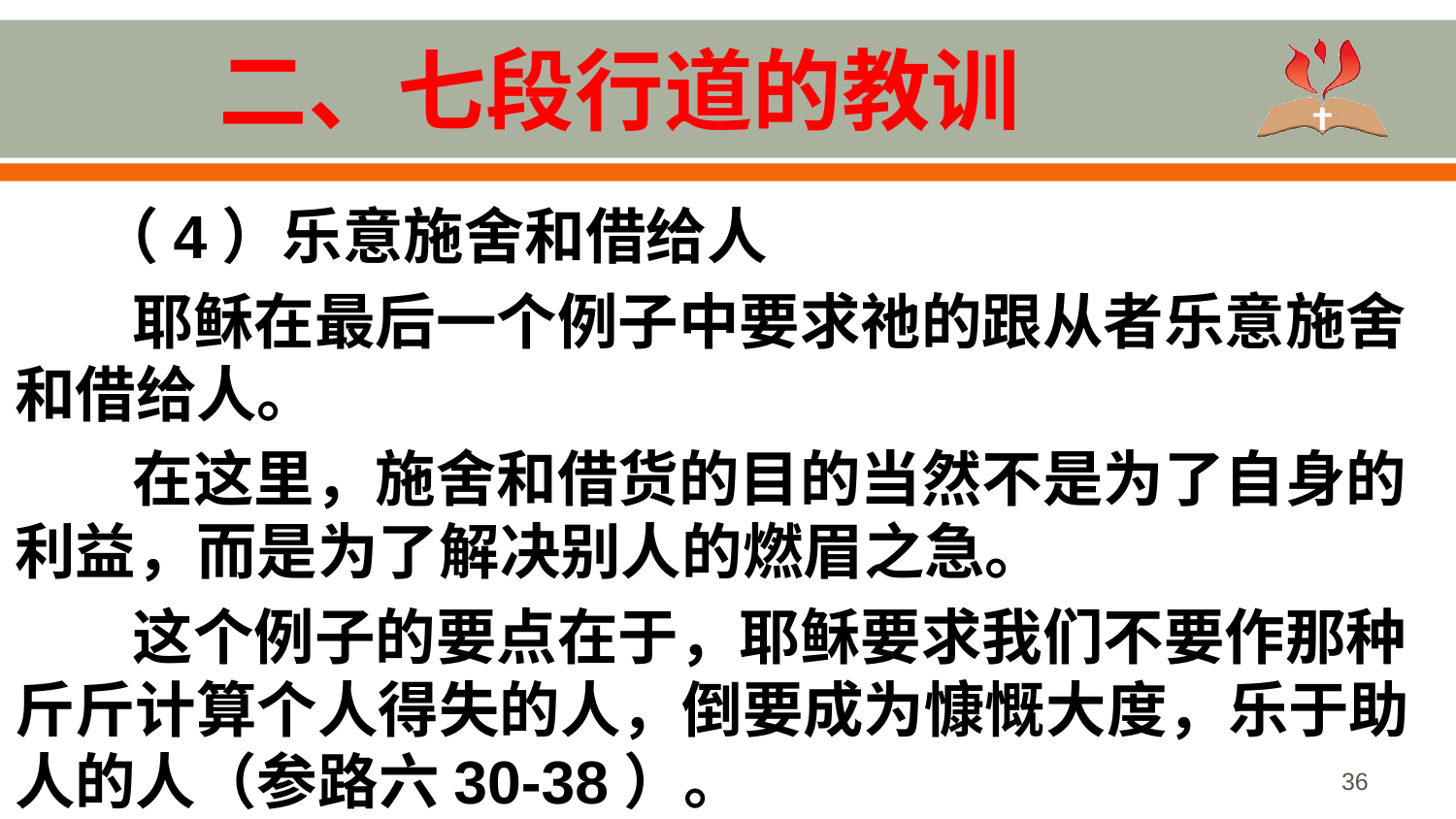

# 二、七段行道的教训
     （4）乐意施舍和借给人
耶稣在最后一个例子中要求祂的跟从者乐意施舍和借给人。
在这里，施舍和借货的目的当然不是为了自身的利益，而是为了解决别人的燃眉之急。
这个例子的要点在于，耶稣要求我们不要作那种斤斤计算个人得失的人，倒要成为慷慨大度，乐于助人的人（参路六30-38）。

36